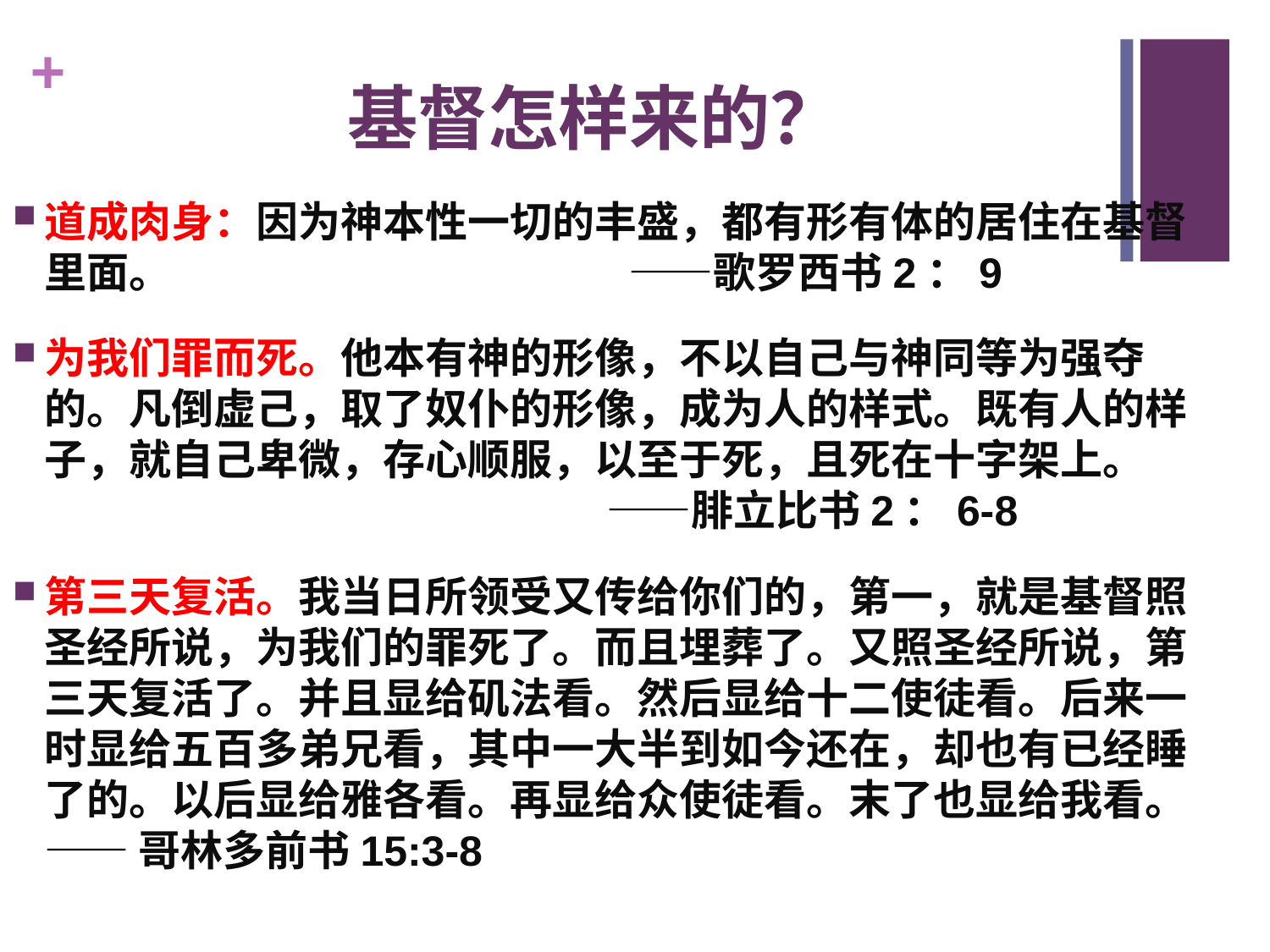

# 基督怎样来的？
道成肉身：因为神本性一切的丰盛，都有形有体的居住在基督里面。                                                ——歌罗西书2：9
为我们罪而死。他本有神的形像，不以自己与神同等为强夺的。凡倒虚己，取了奴仆的形像，成为人的样式。既有人的样子，就自己卑微，存心顺服，以至于死，且死在十字架上。
                                                           ——腓立比书2：6-8
第三天复活。我当日所领受又传给你们的，第一，就是基督照圣经所说，为我们的罪死了。而且埋葬了。又照圣经所说，第三天复活了。并且显给矶法看。然后显给十二使徒看。后来一时显给五百多弟兄看，其中一大半到如今还在，却也有已经睡了的。以后显给雅各看。再显给众使徒看。末了也显给我看。—— 哥林多前书15:3-8